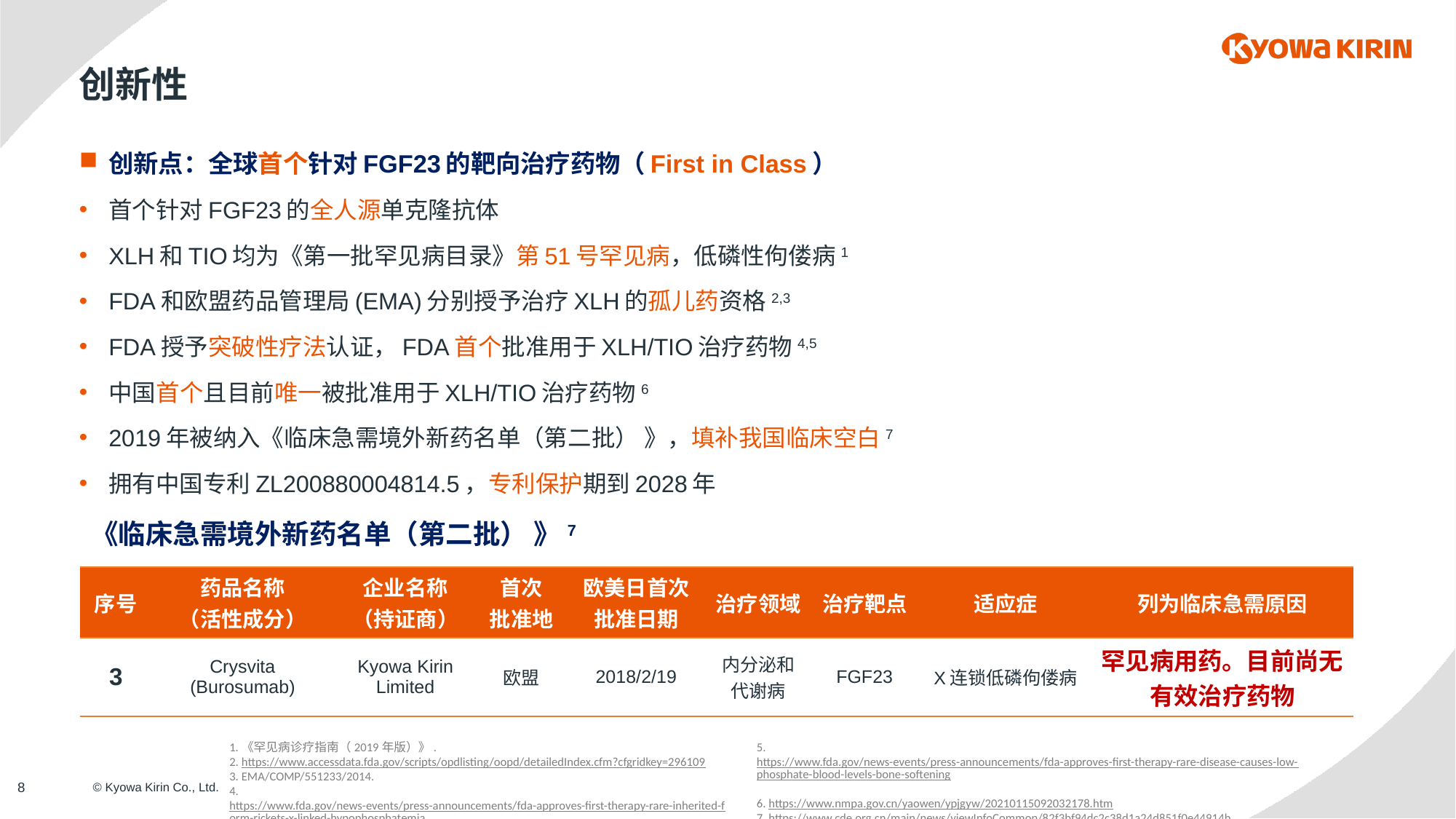

创新性
创新点：全球首个针对FGF23的靶向治疗药物（First in Class）
首个针对FGF23的全人源单克隆抗体
XLH和TIO均为《第一批罕见病目录》第51号罕见病，低磷性佝偻病1
FDA和欧盟药品管理局(EMA)分别授予治疗XLH的孤儿药资格2,3
FDA授予突破性疗法认证，FDA首个批准用于XLH/TIO治疗药物4,5
中国首个且目前唯一被批准用于XLH/TIO治疗药物6
2019年被纳入《临床急需境外新药名单（第二批） 》，填补我国临床空白7
拥有中国专利ZL200880004814.5，专利保护期到2028年

《临床急需境外新药名单（第二批） 》7
| 序号 | 药品名称 （活性成分） | 企业名称 （持证商） | 首次 批准地 | 欧美日首次 批准日期 | 治疗领域 | 治疗靶点 | 适应症 | 列为临床急需原因 |
| --- | --- | --- | --- | --- | --- | --- | --- | --- |
| 3 | Crysvita (Burosumab) | Kyowa Kirin Limited | 欧盟 | 2018/2/19 | 内分泌和代谢病 | FGF23 | X连锁低磷佝偻病 | 罕见病用药。目前尚无有效治疗药物 |
5. https://www.fda.gov/news-events/press-announcements/fda-approves-first-therapy-rare-disease-causes-low-phosphate-blood-levels-bone-softening
6. https://www.nmpa.gov.cn/yaowen/ypjgyw/20210115092032178.htm
7. https://www.cde.org.cn/main/news/viewInfoCommon/82f3bf94dc2c38d1a24d851f0e44914b
1.《罕见病诊疗指南（2019年版）》.
2. https://www.accessdata.fda.gov/scripts/opdlisting/oopd/detailedIndex.cfm?cfgridkey=296109
3. EMA/COMP/551233/2014.
4. https://www.fda.gov/news-events/press-announcements/fda-approves-first-therapy-rare-inherited-form-rickets-x-linked-hypophosphatemia